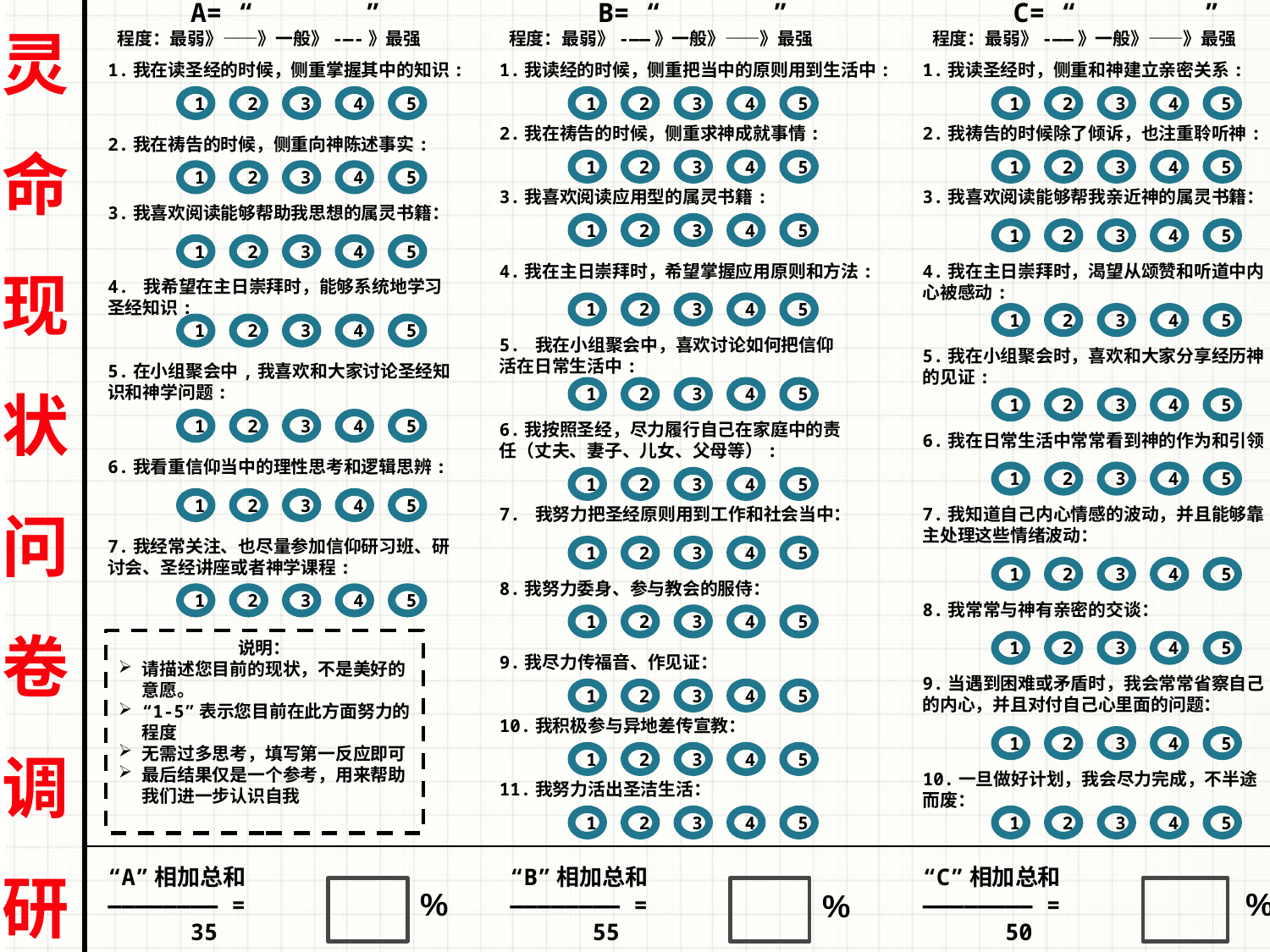

灵
命
现
状
问
卷
调
研
A= “       ”
    程度：最弱》——》一般》-—-》最强
B= “       ”
    程度：最弱》-——》一般》——》最强
C= “        ”
    程度：最弱》-——》一般》——》最强
1.我在读圣经的时候，侧重掌握其中的知识:
1.我读经的时候，侧重把当中的原则用到生活中:
1.我读圣经时，侧重和神建立亲密关系:
1
2
3
4
5
1
2
3
4
5
1
2
3
4
5
2.我在祷告的时候，侧重求神成就事情:
2.我祷告的时候除了倾诉，也注重聆听神:
2.我在祷告的时候，侧重向神陈述事实:
1
2
3
4
5
1
2
3
4
5
1
2
3
4
5
3.我喜欢阅读应用型的属灵书籍:
3.我喜欢阅读能够帮我亲近神的属灵书籍：
3.我喜欢阅读能够帮助我思想的属灵书籍：
1
2
3
4
5
1
2
3
4
5
1
2
3
4
5
4.我在主日崇拜时，希望掌握应用原则和方法:
4.我在主日崇拜时，渴望从颂赞和听道中内心被感动:
4. 我希望在主日崇拜时，能够系统地学习圣经知识:
1
2
3
4
5
1
2
3
4
5
1
2
3
4
5
5. 我在小组聚会中，喜欢讨论如何把信仰活在日常生活中:
5.我在小组聚会时，喜欢和大家分享经历神的见证:
5.在小组聚会中,我喜欢和大家讨论圣经知识和神学问题:
1
2
3
4
5
1
2
3
4
5
1
2
3
4
5
6.我按照圣经，尽力履行自己在家庭中的责任（丈夫、妻子、儿女、父母等）:
6.我在日常生活中常常看到神的作为和引领:
6.我看重信仰当中的理性思考和逻辑思辨:
1
2
3
4
5
1
2
3
4
5
1
2
3
4
5
7. 我努力把圣经原则用到工作和社会当中：
7.我知道自己内心情感的波动，并且能够靠主处理这些情绪波动：
7.我经常关注、也尽量参加信仰研习班、研讨会、圣经讲座或者神学课程:
1
2
3
4
5
1
2
3
4
5
8.我努力委身、参与教会的服侍：
1
2
3
4
5
8.我常常与神有亲密的交谈：
1
2
3
4
5
说明：
请描述您目前的现状，不是美好的意愿。
“1-5”表示您目前在此方面努力的程度
无需过多思考，填写第一反应即可
最后结果仅是一个参考，用来帮助我们进一步认识自我

1
2
3
4
5
9.我尽力传福音、作见证：
9.当遇到困难或矛盾时，我会常常省察自己的内心，并且对付自己心里面的问题：
1
2
3
4
5
10.我积极参与异地差传宣教：
1
2
3
4
5
1
2
3
4
5
10.一旦做好计划，我会尽力完成，不半途而废：
11.我努力活出圣洁生活：
1
2
3
4
5
1
2
3
4
5
“A”相加总和
———————— =
      35
“B”相加总和
———————— =
      55
“C”相加总和
———————— =
      50

%

%
%